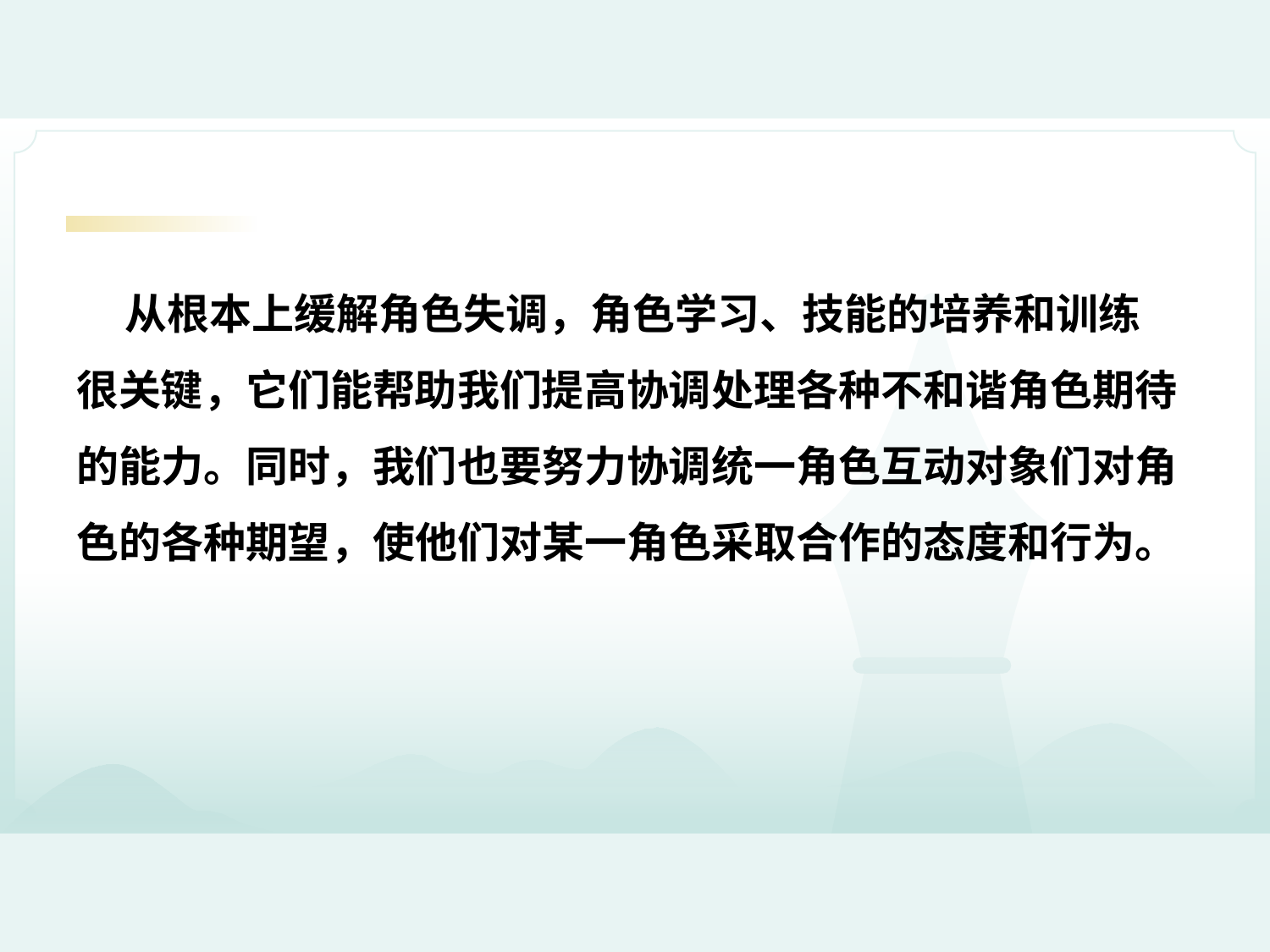

从根本上缓解角色失调，角色学习、技能的培养和训练很关键，它们能帮助我们提高协调处理各种不和谐角色期待的能力。同时，我们也要努力协调统一角色互动对象们对角色的各种期望，使他们对某一角色采取合作的态度和行为。